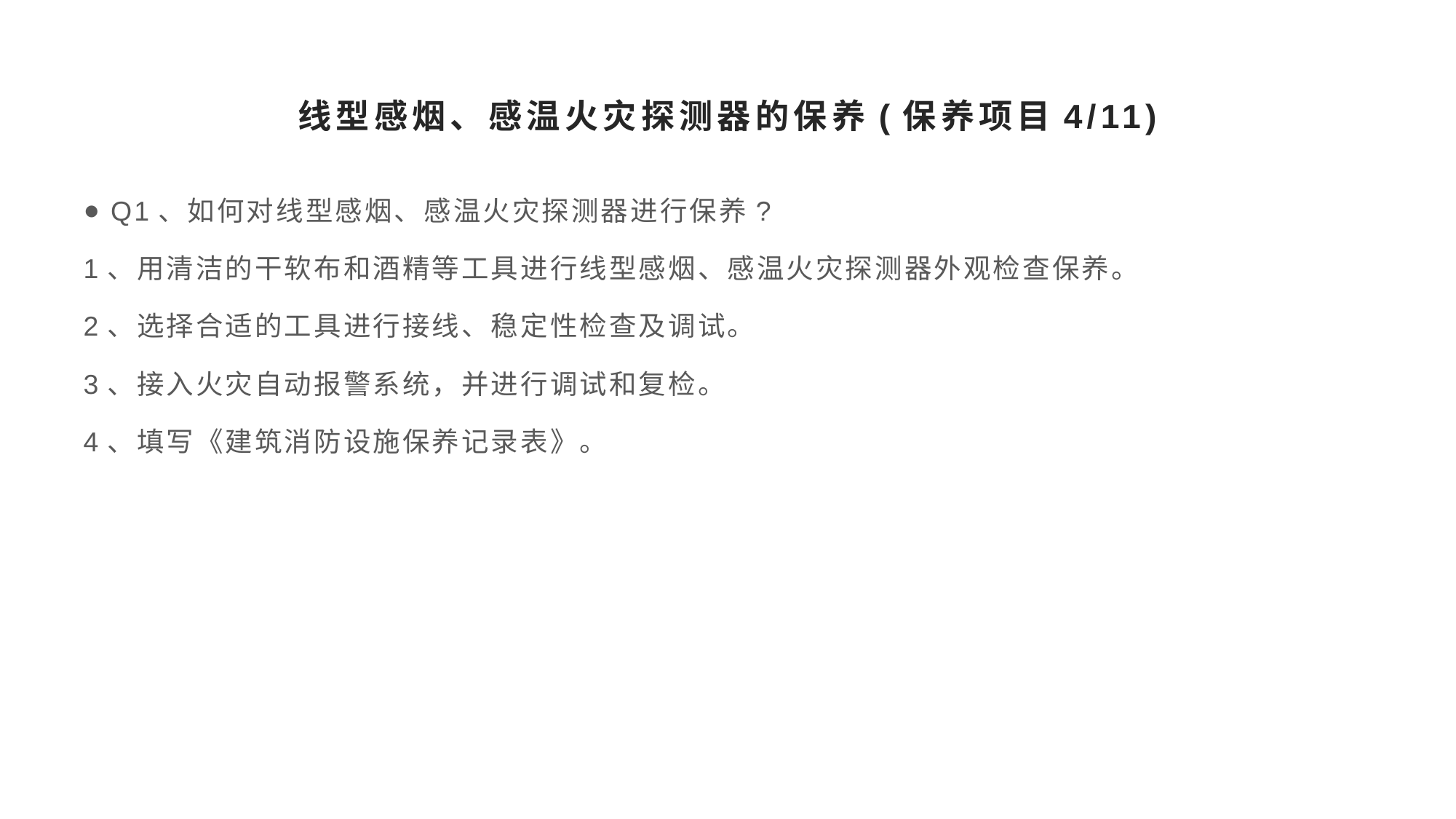

# 线型感烟、感温火灾探测器的保养(保养项目4/11)
Q1、如何对线型感烟、感温火灾探测器进行保养?
1、用清洁的干软布和酒精等工具进行线型感烟、感温火灾探测器外观检查保养。
2、选择合适的工具进行接线、稳定性检查及调试。
3、接入火灾自动报警系统，并进行调试和复检。
4、填写《建筑消防设施保养记录表》。
4